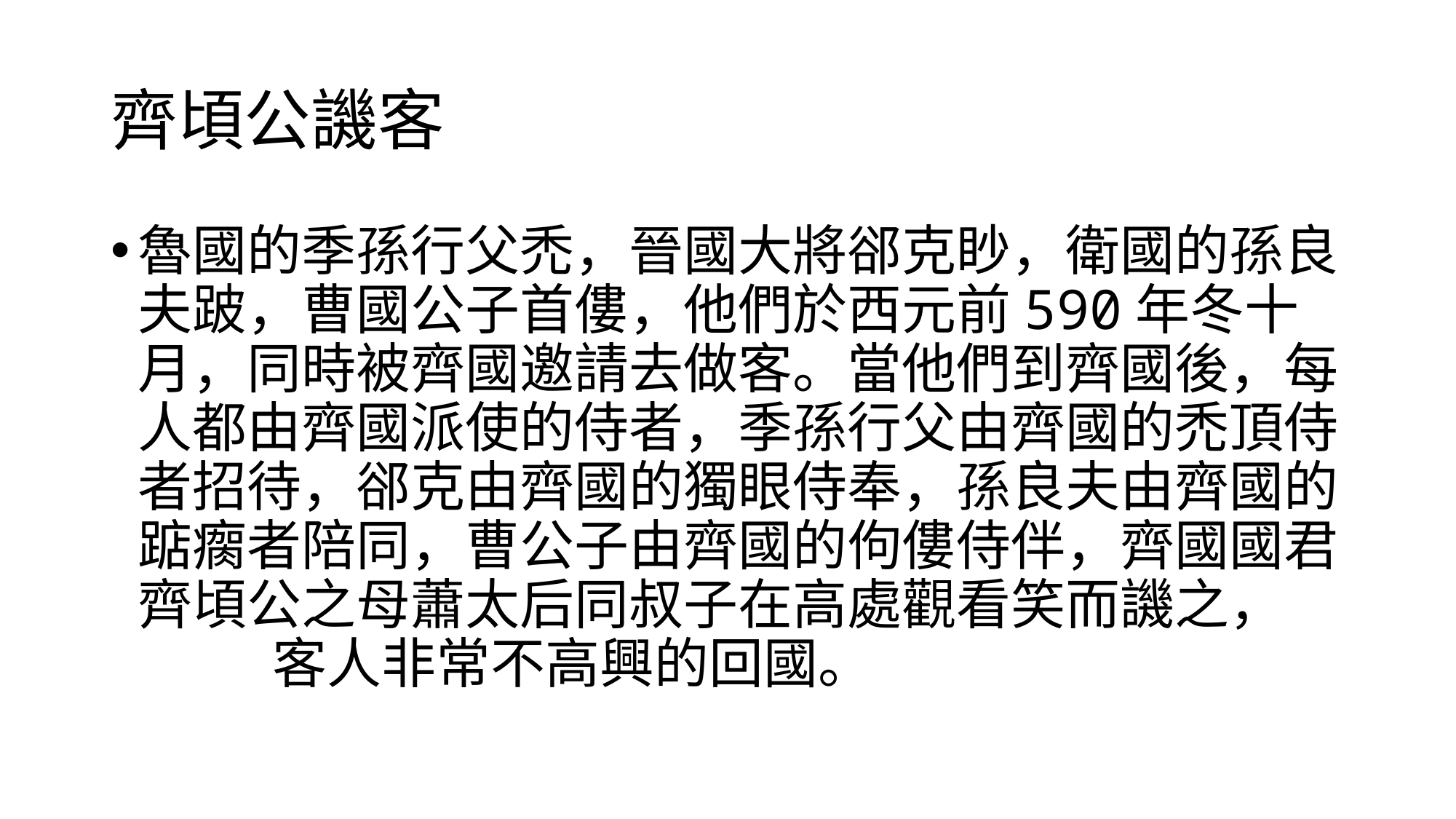

# 齊頃公譏客
魯國的季孫行父禿，晉國大將郤克眇，衛國的孫良夫跛，曹國公子首僂，他們於西元前590年冬十月，同時被齊國邀請去做客。當他們到齊國後，每人都由齊國派使的侍者，季孫行父由齊國的禿頂侍者招待，郤克由齊國的獨眼侍奉，孫良夫由齊國的踮瘸者陪同，曹公子由齊國的佝僂侍伴，齊國國君齊頃公之母蕭太后同叔子在高處觀看笑而譏之，                客人非常不高興的回國。